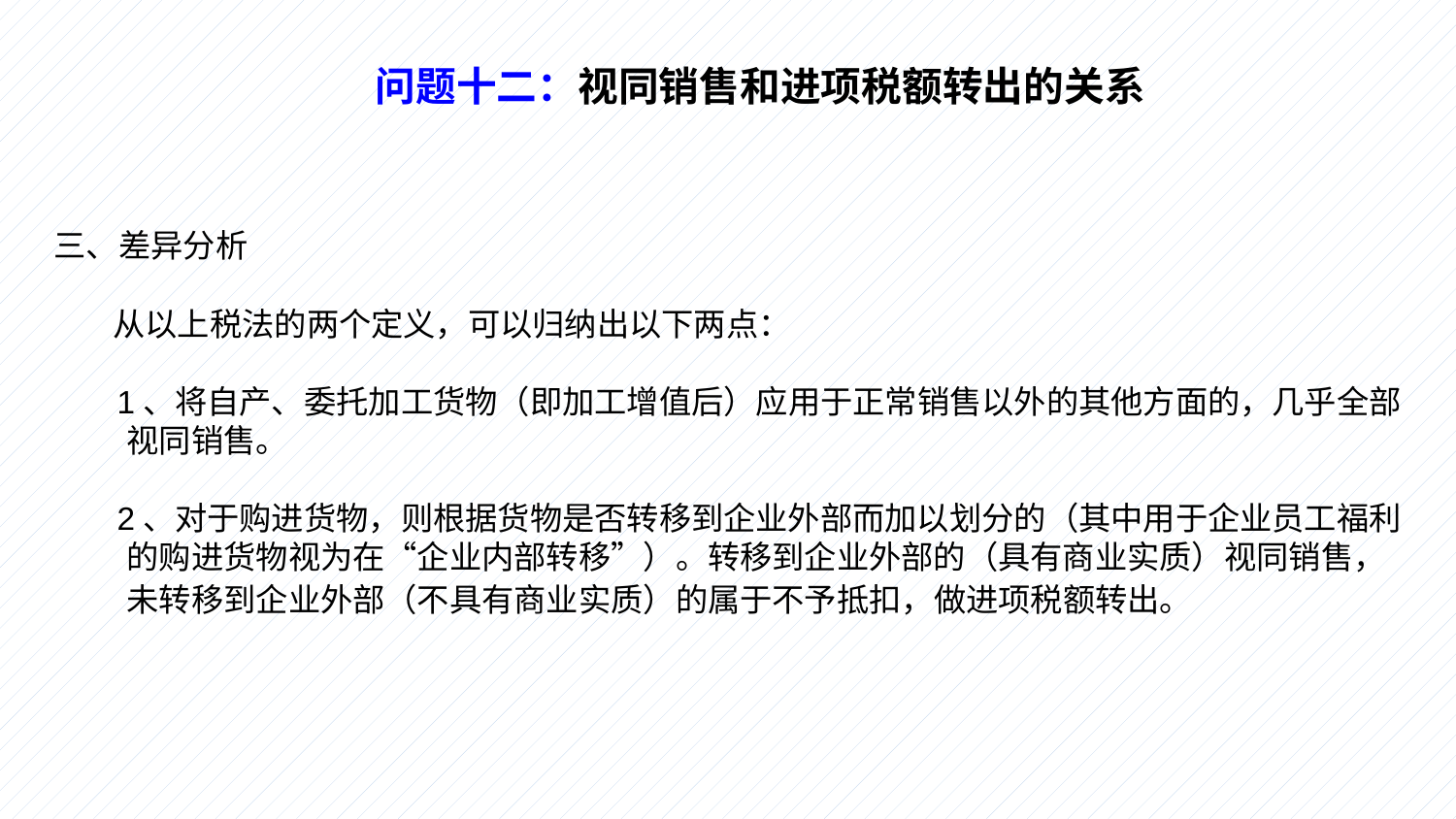

问题十二：视同销售和进项税额转出的关系
三、差异分析

       从以上税法的两个定义，可以归纳出以下两点：

       1、将自产、委托加工货物（即加工增值后）应用于正常销售以外的其他方面的，几乎全部视同销售。

       2、对于购进货物，则根据货物是否转移到企业外部而加以划分的（其中用于企业员工福利的购进货物视为在“企业内部转移”）。转移到企业外部的（具有商业实质）视同销售，未转移到企业外部（不具有商业实质）的属于不予抵扣，做进项税额转出。